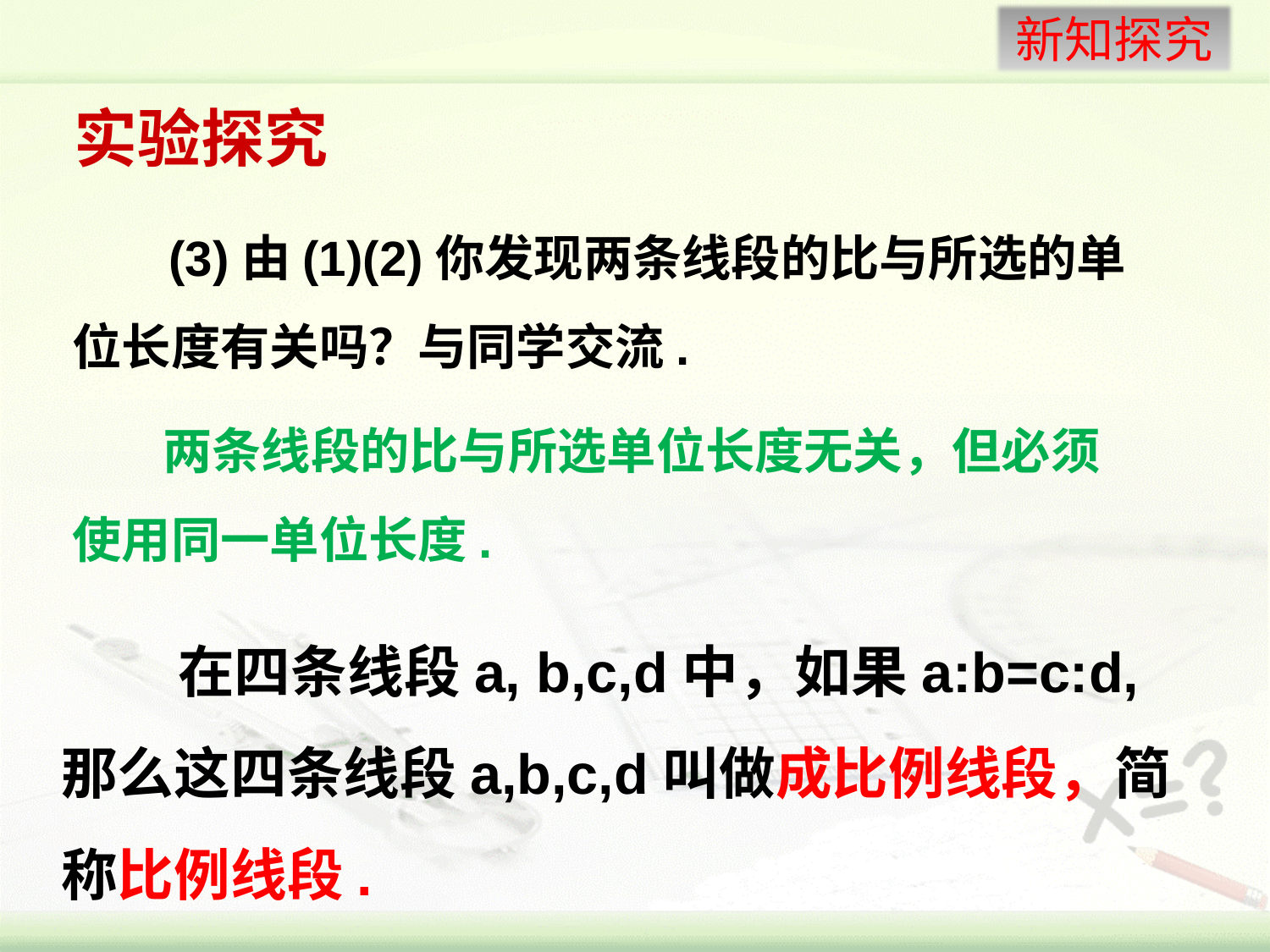

实验探究
       (3)由(1)(2)你发现两条线段的比与所选的单位长度有关吗？与同学交流.
       两条线段的比与所选单位长度无关，但必须使用同一单位长度.
        在四条线段a, b,c,d中，如果a:b=c:d,那么这四条线段a,b,c,d叫做成比例线段，简称比例线段.